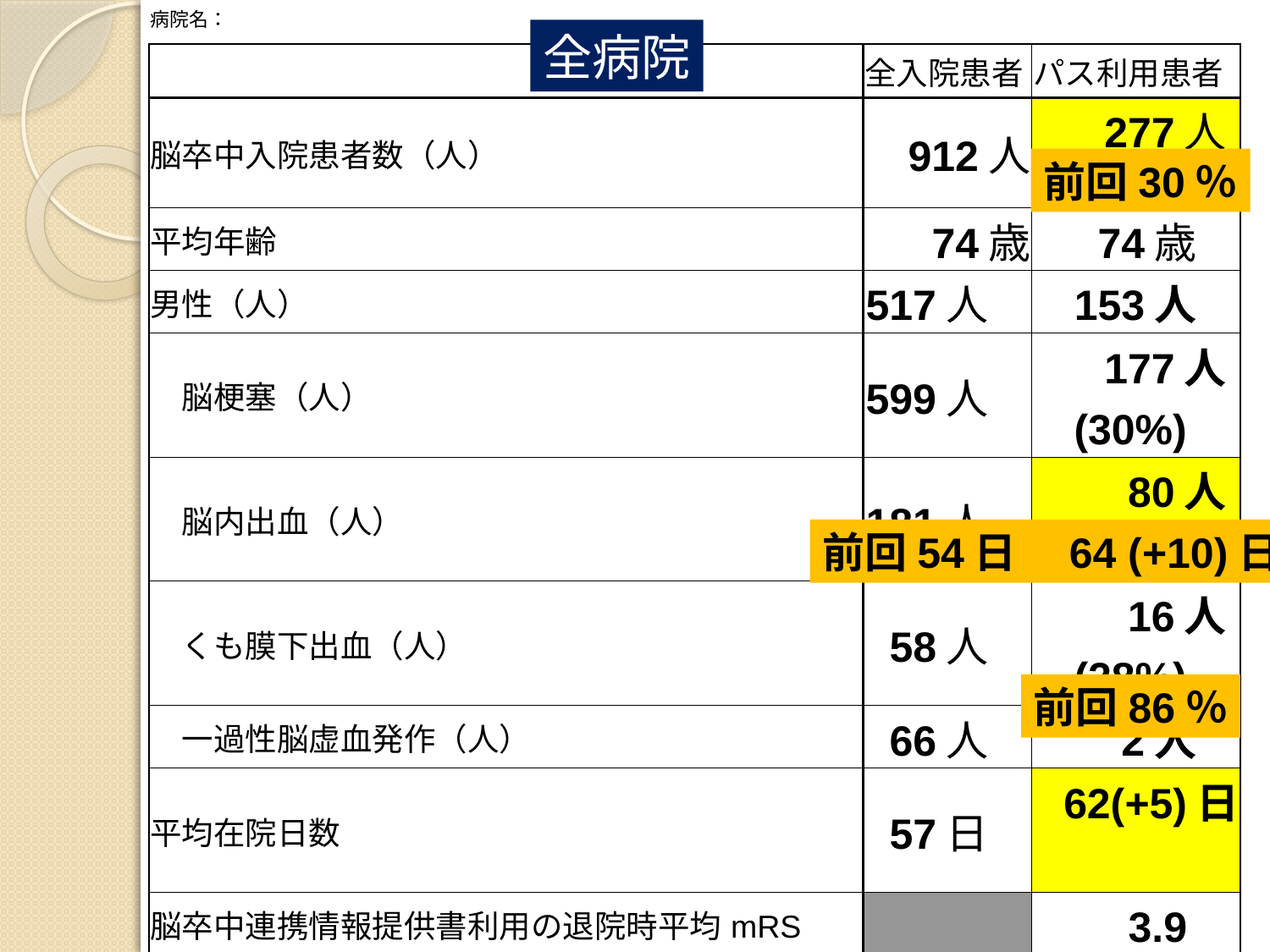

| 病院名： |  |  |
| --- | --- | --- |
|  | 全入院患者 | パス利用患者 |
| 脳卒中入院患者数（人） | 912人 | 277人(30%) |
| 平均年齢 | 74歳 | 74歳 |
| 男性（人） | 517人 | 153人 |
| 脳梗塞（人） | 599人 | 177人(30%) |
| 脳内出血（人） | 181人 | 80人(44%) |
| くも膜下出血（人） | 58人 | 16人(28%) |
| 一過性脳虚血発作（人） | 66人 | 2人 |
| 平均在院日数 | 57日 | 62(+5)日 |
| 脳卒中連携情報提供書利用の退院時平均mRS |  | 3.9 |
| 転帰：急性期病院・診療所へ転院数 | 44人 | 17人(39%) |
| 転帰：回復期病院へ転院数 | 133人 | 144人(-%) |
| 転帰：維持期病院へ転院数 | 42人 | 14人(33%) |
| 転帰：維持期診療所へ転所数 | 18人 | 6人(33%) |
| 転帰：維持期老健へ転所数 | 20人 | 10人(50%) |
| 転帰：在宅復帰患者数 | 527人 | 72(14%) |
| 転帰：死亡数 | 53人 | 2(4%) |
全病院
前回30％
前回54日　64 (+10)日
前回86％